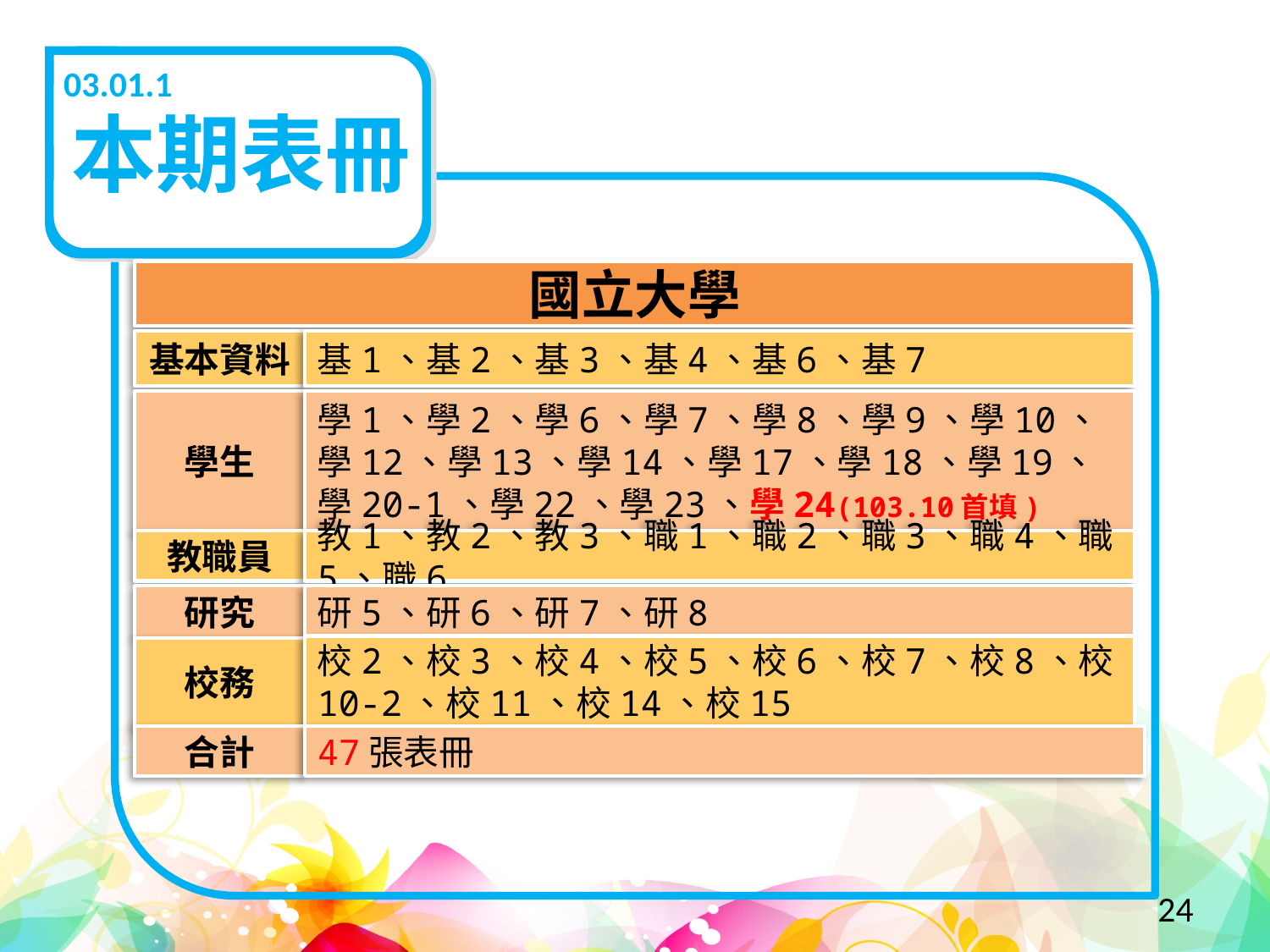

03.01.1

本期表冊

國立大學
基本資料
基1、基2、基3、基4、基6、基7
學生
學1、學2、學6、學7、學8、學9、學10、學12、學13、學14、學17、學18、學19、學20-1、學22、學23、學24(103.10首填)
教職員
教1、教2、教3、職1、職2、職3、職4、職5、職6
研究
研5、研6、研7、研8
校2、校3、校4、校5、校6、校7、校8、校10-2、校11、校14、校15
校務
合計
47張表冊
24